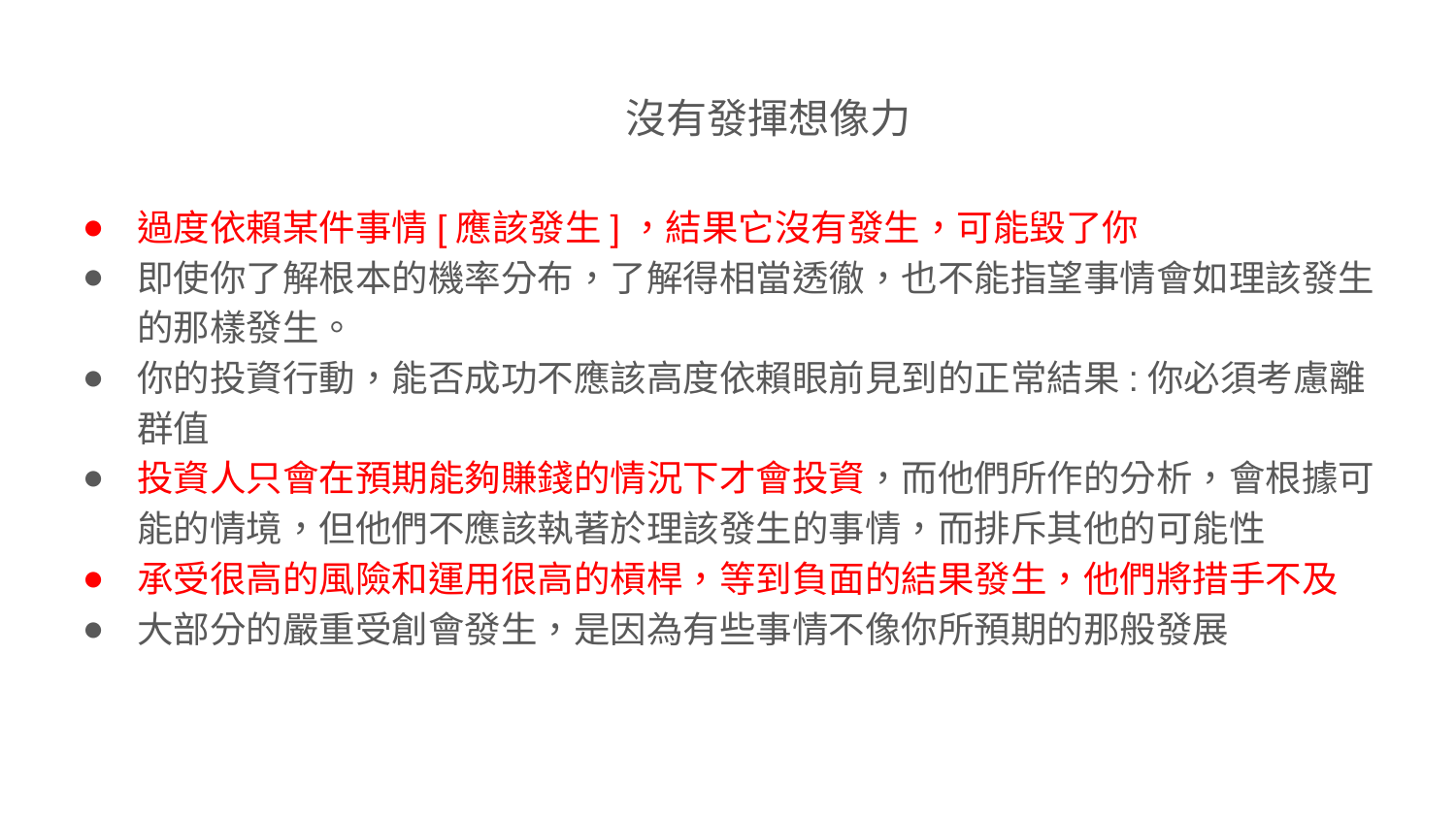

# 沒有發揮想像力
過度依賴某件事情[應該發生]，結果它沒有發生，可能毀了你
即使你了解根本的機率分布，了解得相當透徹，也不能指望事情會如理該發生的那樣發生。
你的投資行動，能否成功不應該高度依賴眼前見到的正常結果:你必須考慮離群值
投資人只會在預期能夠賺錢的情況下才會投資，而他們所作的分析，會根據可能的情境，但他們不應該執著於理該發生的事情，而排斥其他的可能性
承受很高的風險和運用很高的槓桿，等到負面的結果發生，他們將措手不及
大部分的嚴重受創會發生，是因為有些事情不像你所預期的那般發展